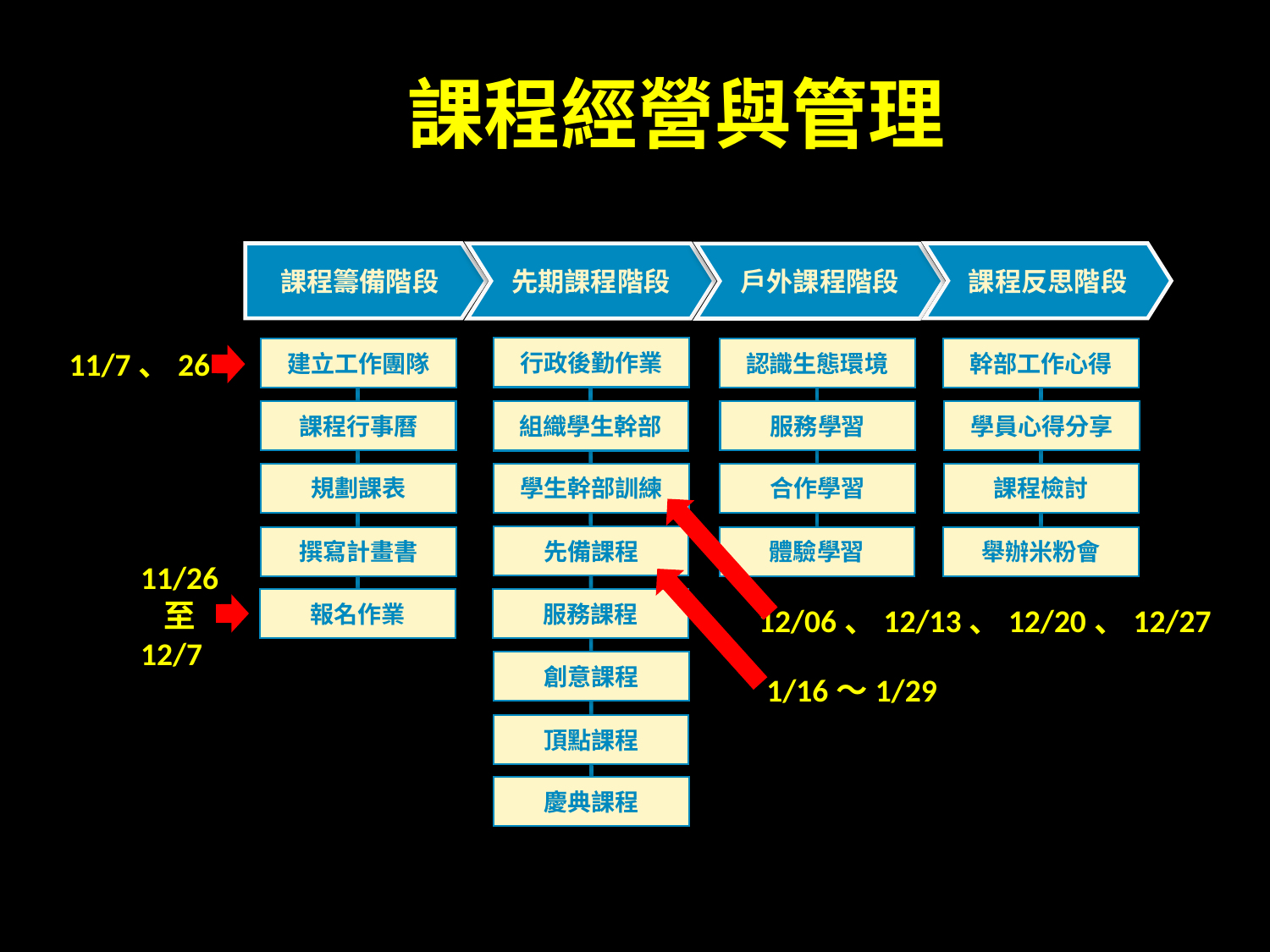

# 課程經營與管理
課程籌備階段
課程反思階段
先期課程階段
戶外課程階段
行政後勤作業
11/7、26

建立工作團隊
認識生態環境
幹部工作心得
課程行事曆
服務學習
學員心得分享
組織學生幹部
規劃課表
學生幹部訓練
合作學習
課程檢討
先備課程
撰寫計畫書
體驗學習
舉辦米粉會

11/26
至
12/7

報名作業
服務課程
12/06、12/13、12/20、12/27

創意課程
1/16～1/29
頂點課程
慶典課程